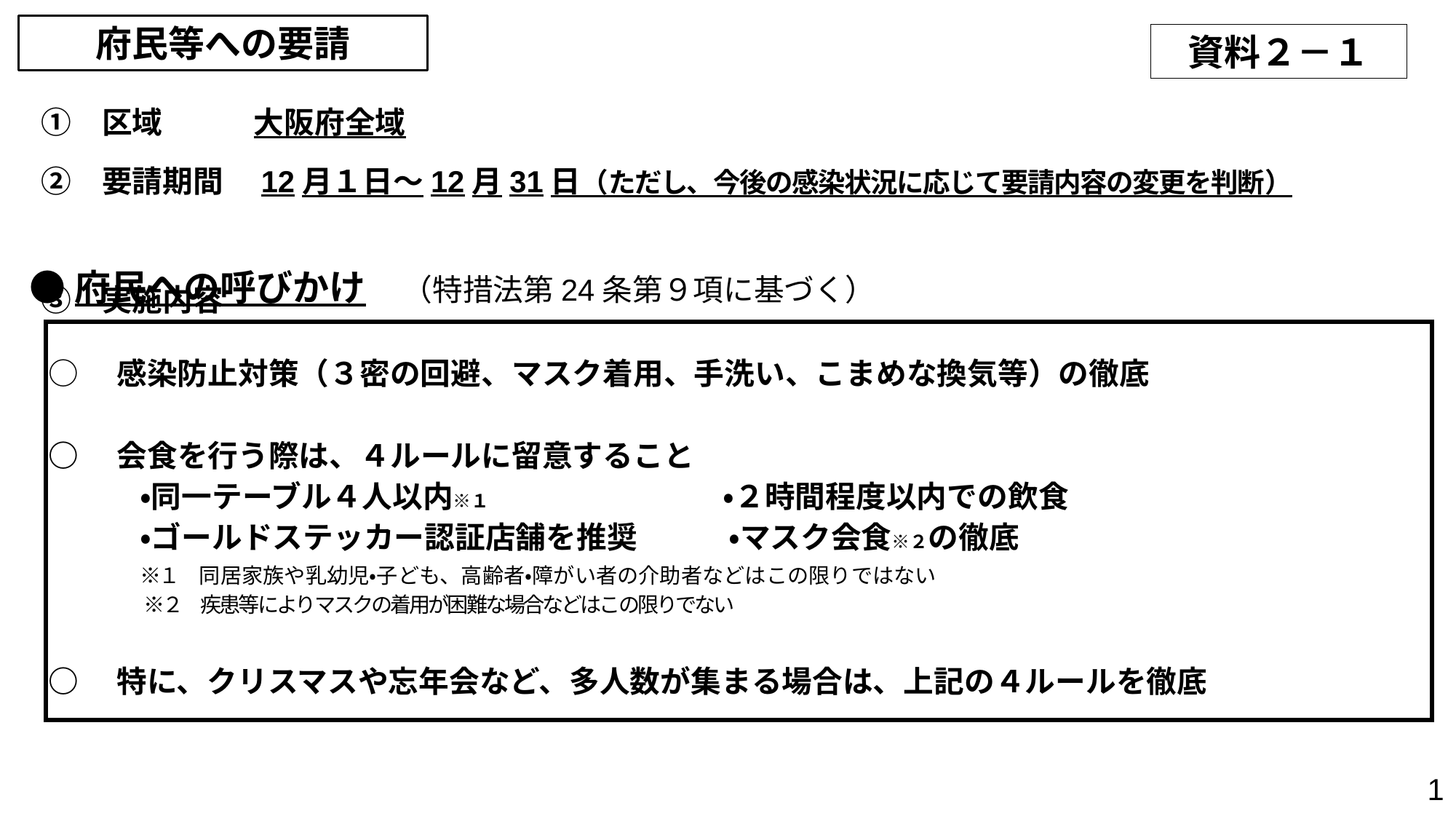

府民等への要請
資料２－１
　①　区域　　　大阪府全域
　②　要請期間　12月１日～12月31日（ただし、今後の感染状況に応じて要請内容の変更を判断）
　③　実施内容
●府民への呼びかけ　（特措法第24条第９項に基づく）

○　感染防止対策（３密の回避、マスク着用、手洗い、こまめな換気等）の徹底

○　会食を行う際は、４ルールに留意すること
　　　・同一テーブル４人以内※１　　　　　　　   ・２時間程度以内での飲食
　　　・ゴールドステッカー認証店舗を推奨　　　・マスク会食※２の徹底
　　　　  ※１　同居家族や乳幼児・子ども、高齢者・障がい者の介助者などはこの限りではない
　　　　　※２　疾患等によりマスクの着用が困難な場合などはこの限りでない

○　特に、クリスマスや忘年会など、多人数が集まる場合は、上記の４ルールを徹底

1